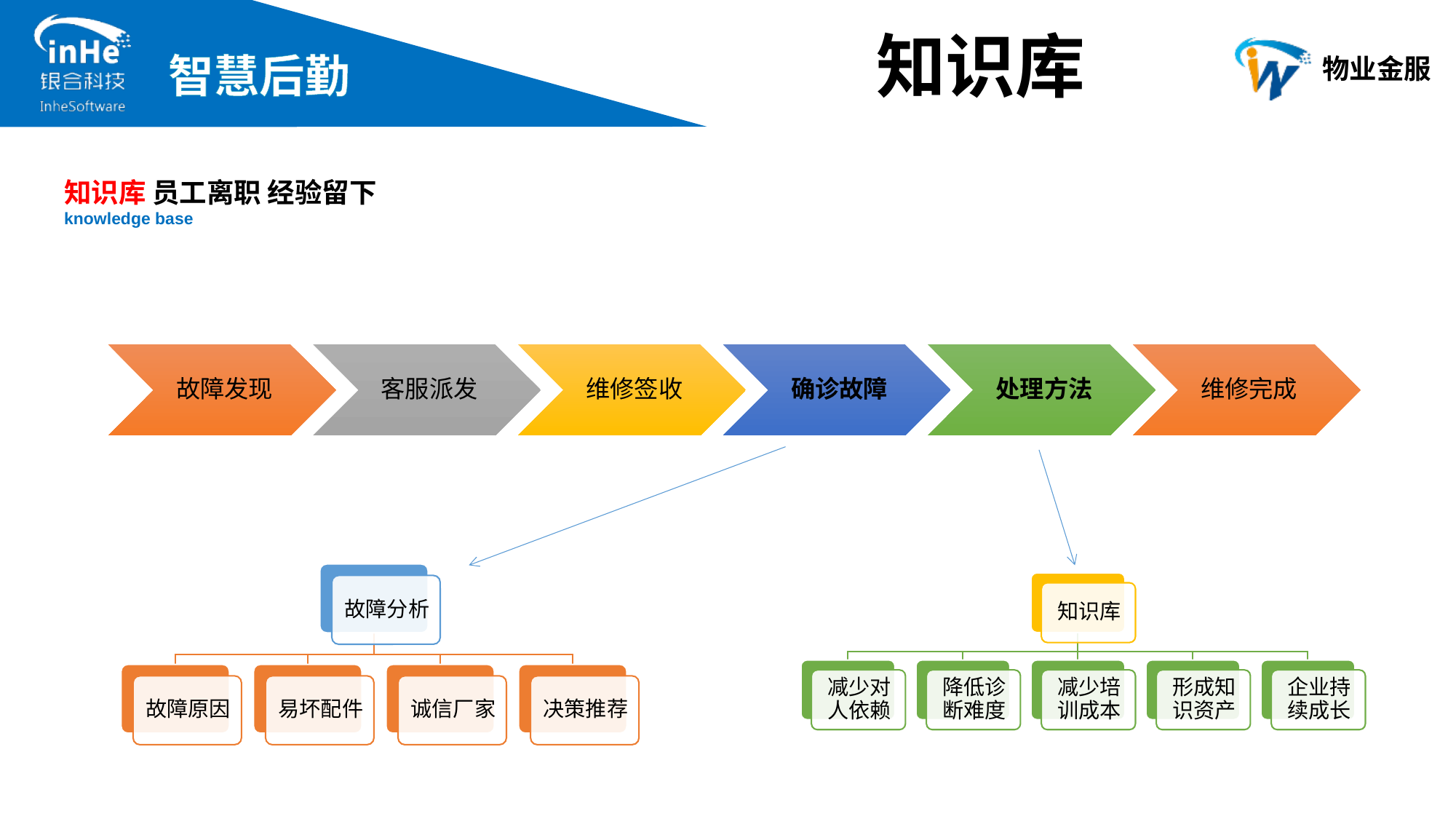

知识库
知识库 员工离职 经验留下
knowledge base
故障发现
客服派发
维修签收
确诊故障
处理方法
维修完成
知识库
减少对人依赖
降低诊断难度
减少培训成本
形成知识资产
企业持续成长
故障分析
故障原因
易坏配件
诚信厂家
决策推荐